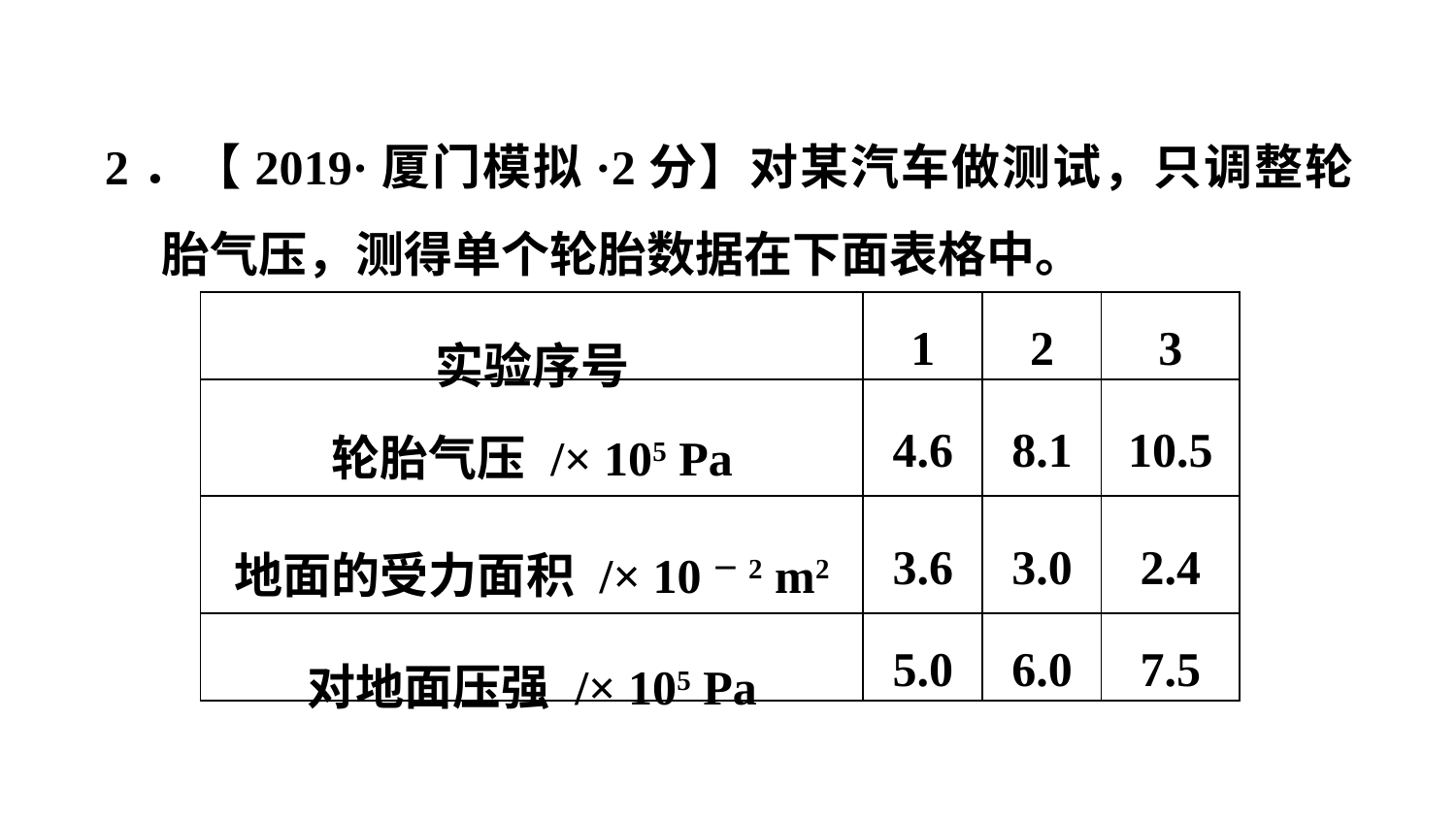

2．【2019·厦门模拟·2分】对某汽车做测试，只调整轮胎气压，测得单个轮胎数据在下面表格中。
| 实验序号 | 1 | 2 | 3 |
| --- | --- | --- | --- |
| 轮胎气压 /× 105 Pa | 4.6 | 8.1 | 10.5 |
| 地面的受力面积 /× 10－2 m2 | 3.6 | 3.0 | 2.4 |
| 对地面压强 /× 105 Pa | 5.0 | 6.0 | 7.5 |